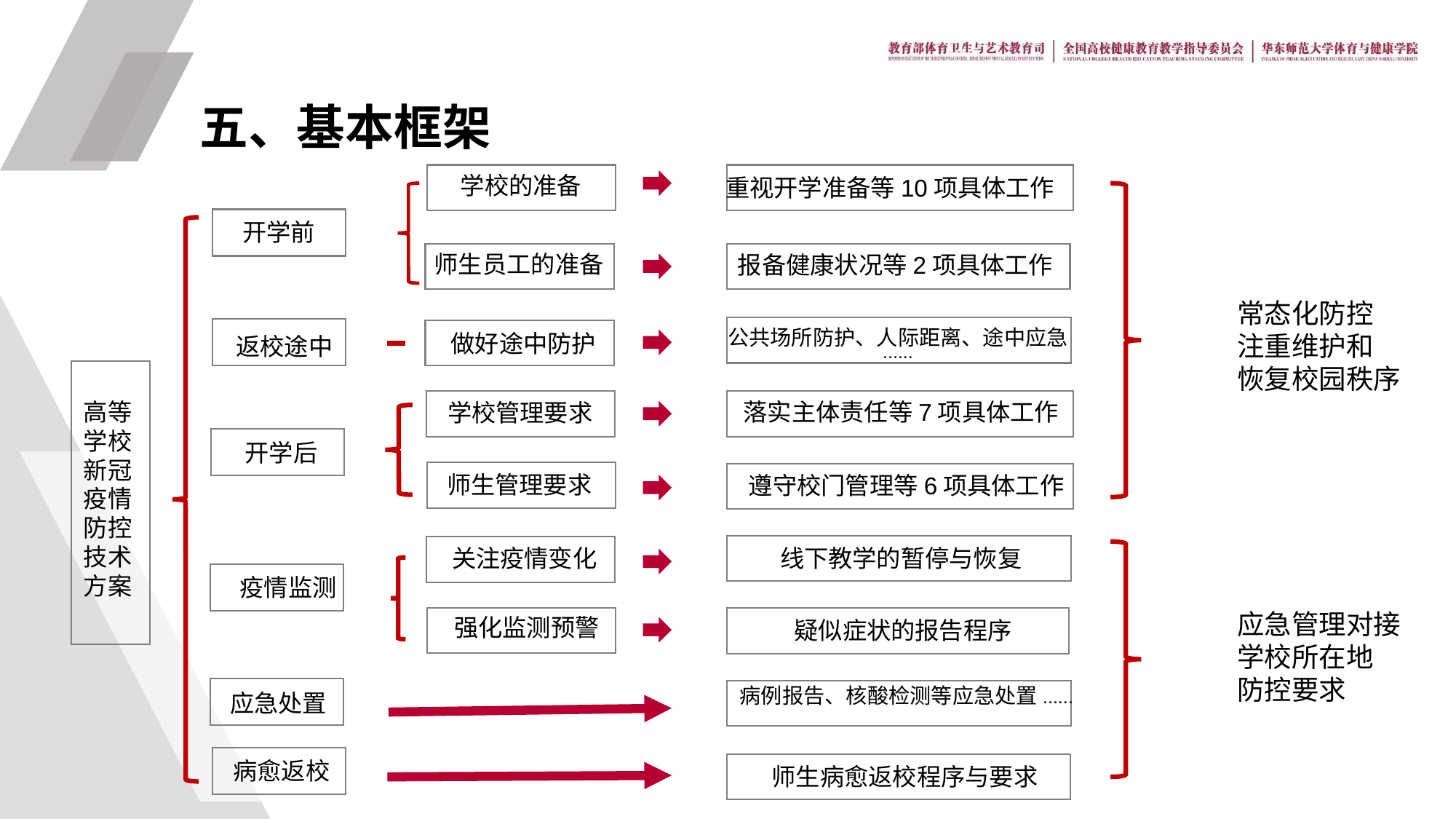

五、基本框架

学校的准备

重视开学准备等10项具体工作

开学前

师生员工的准备

报备健康状况等2项具体工作

常态化防控
注重维护和
恢复校园秩序

公共场所防护、人际距离、途中应急
......

做好途中防护
返校途中

高等
学校
新冠
疫情
防控
技术
方案
落实主体责任等7项具体工作
学校管理要求

开学后

师生管理要求
遵守校门管理等6项具体工作

关注疫情变化
线下教学的暂停与恢复

疫情监测
应急管理对接
学校所在地
防控要求
强化监测预警

疑似症状的报告程序

应急处置
病例报告、核酸检测等应急处置......

病愈返校

师生病愈返校程序与要求